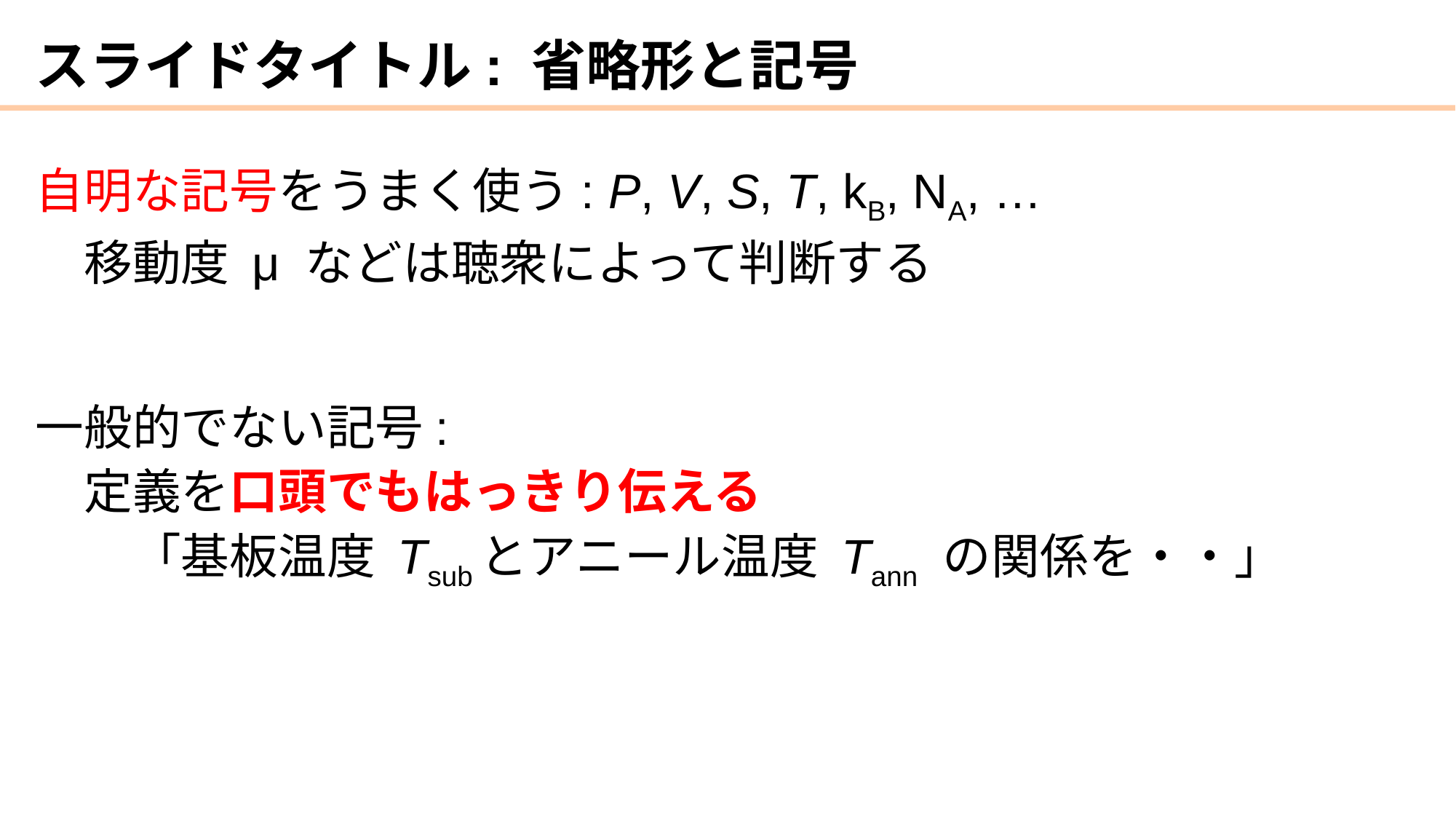

# スライドタイトル: 省略形と記号
自明な記号をうまく使う: P, V, S, T, kB, NA, …
　移動度 μ などは聴衆によって判断する

一般的でない記号:
　定義を口頭でもはっきり伝える
　　「基板温度 Tsubとアニール温度 Tann の関係を・・」